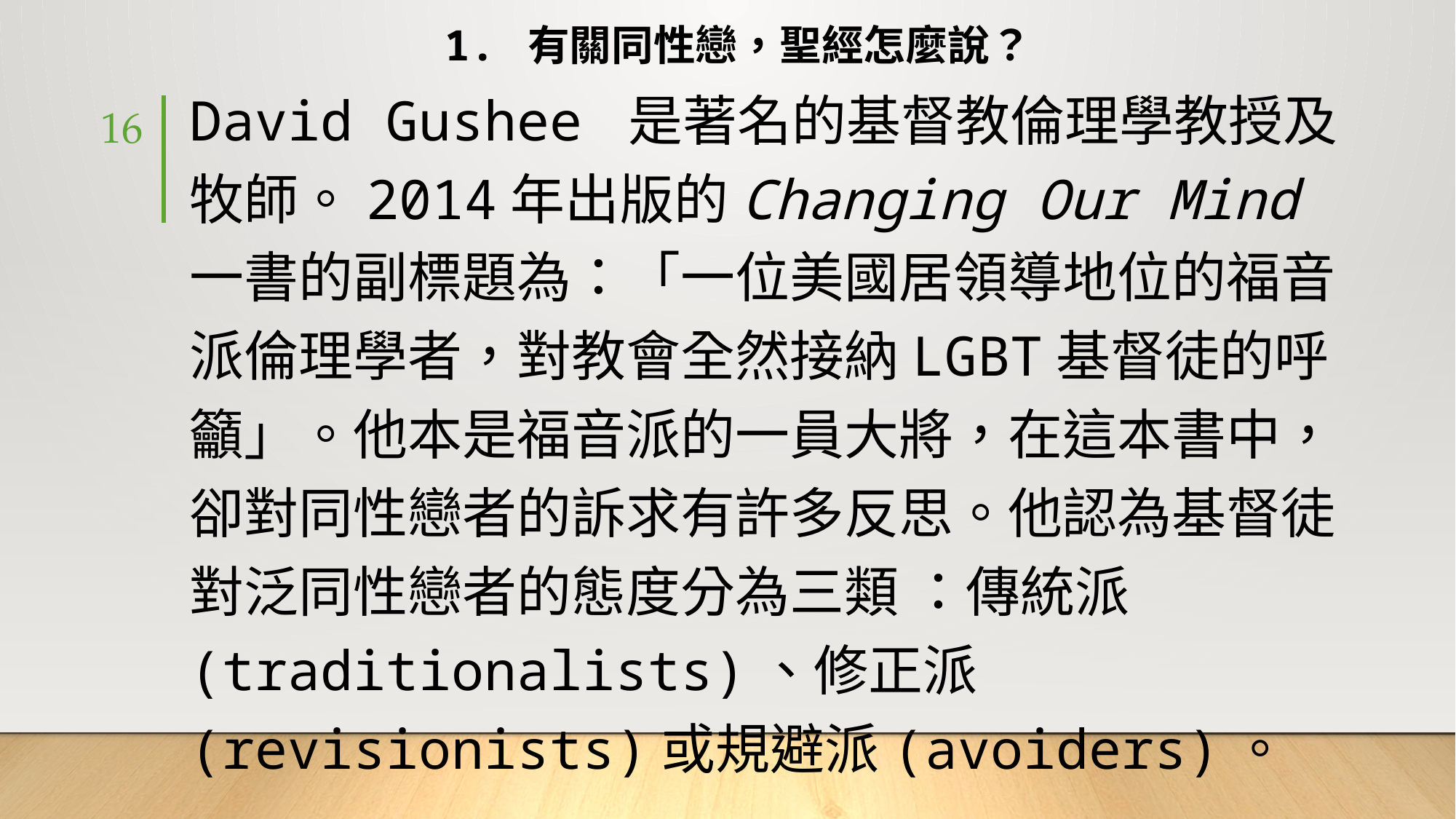

# 1. 有關同性戀，聖經怎麼說？
David Gushee 是著名的基督教倫理學教授及牧師。2014年出版的Changing Our Mind 一書的副標題為：「一位美國居領導地位的福音派倫理學者，對教會全然接納LGBT基督徒的呼籲」。他本是福音派的一員大將，在這本書中，卻對同性戀者的訴求有許多反思。他認為基督徒對泛同性戀者的態度分為三類 ：傳統派(traditionalists)、修正派(revisionists)或規避派(avoiders)。

16